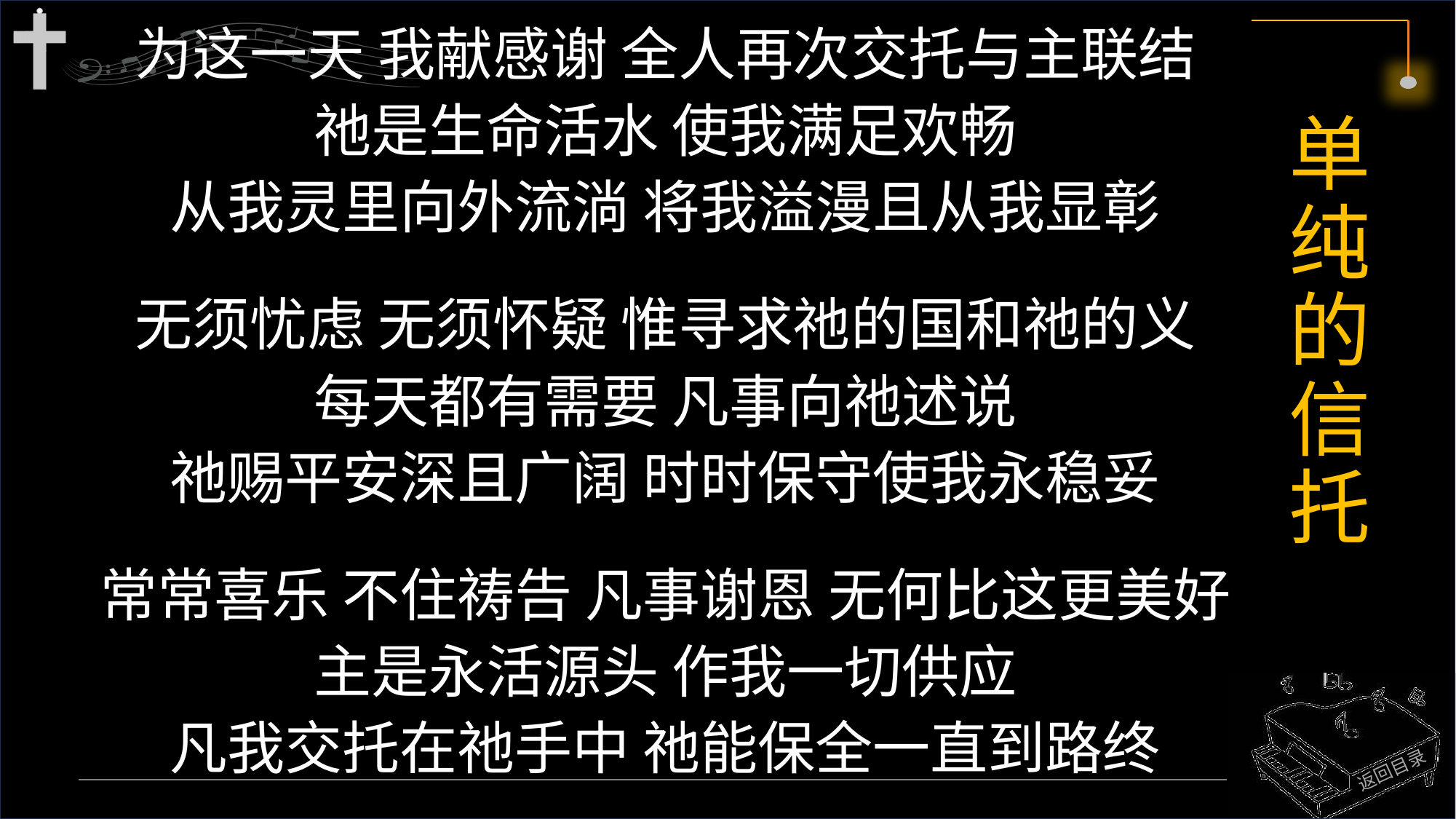

为这一天 我献感谢 全人再次交托与主联结
祂是生命活水 使我满足欢畅
从我灵里向外流淌 将我溢漫且从我显彰

无须忧虑 无须怀疑 惟寻求祂的国和祂的义
每天都有需要 凡事向祂述说
祂赐平安深且广阔 时时保守使我永稳妥

常常喜乐 不住祷告 凡事谢恩 无何比这更美好
主是永活源头 作我一切供应
凡我交托在祂手中 祂能保全一直到路终
# 单纯的信托